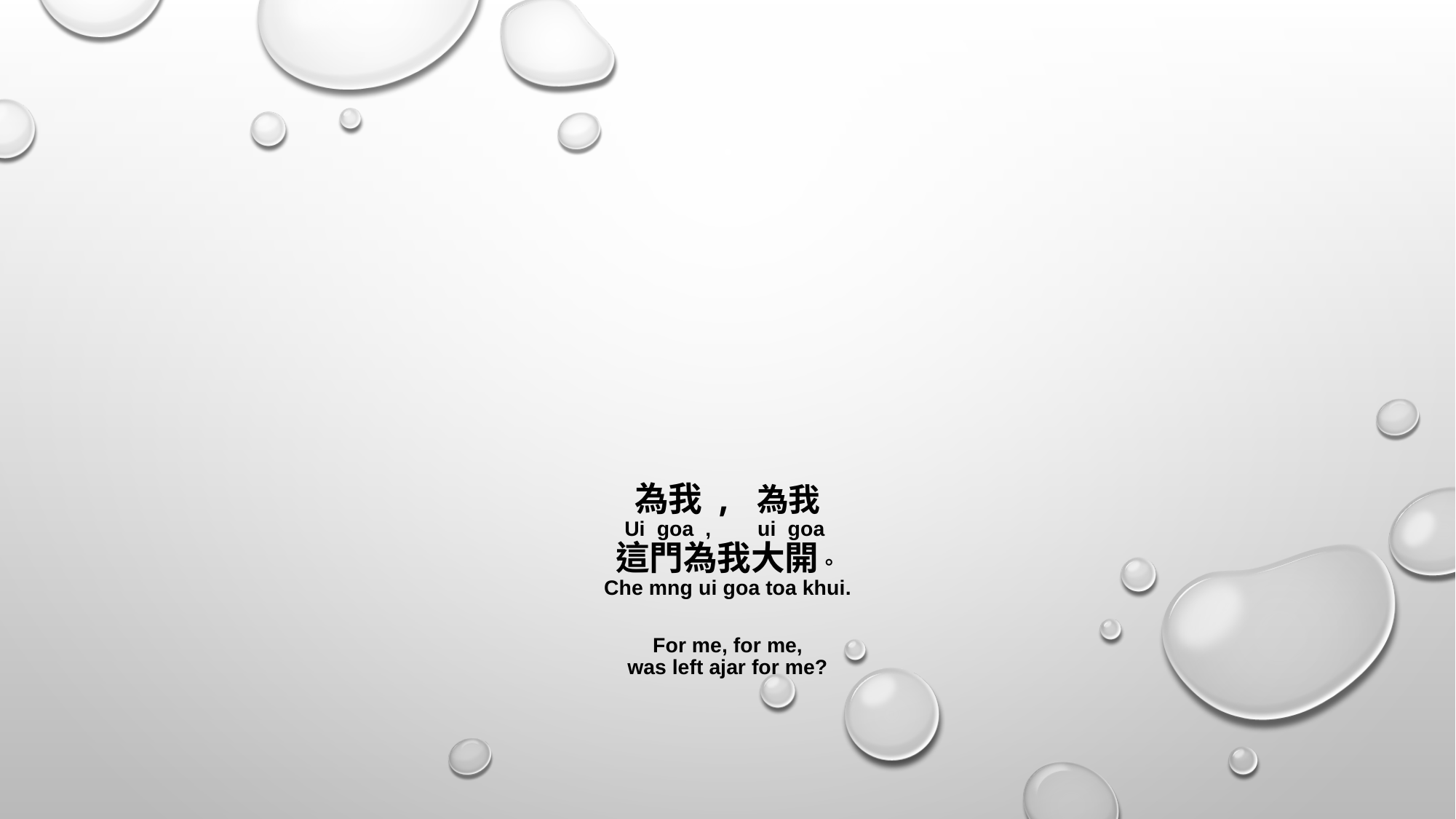

# 為我 , 為我 Ui  goa  ,        ui  goa 這門為我大開。 Che mng ui goa toa khui. For me, for me, was left ajar for me?